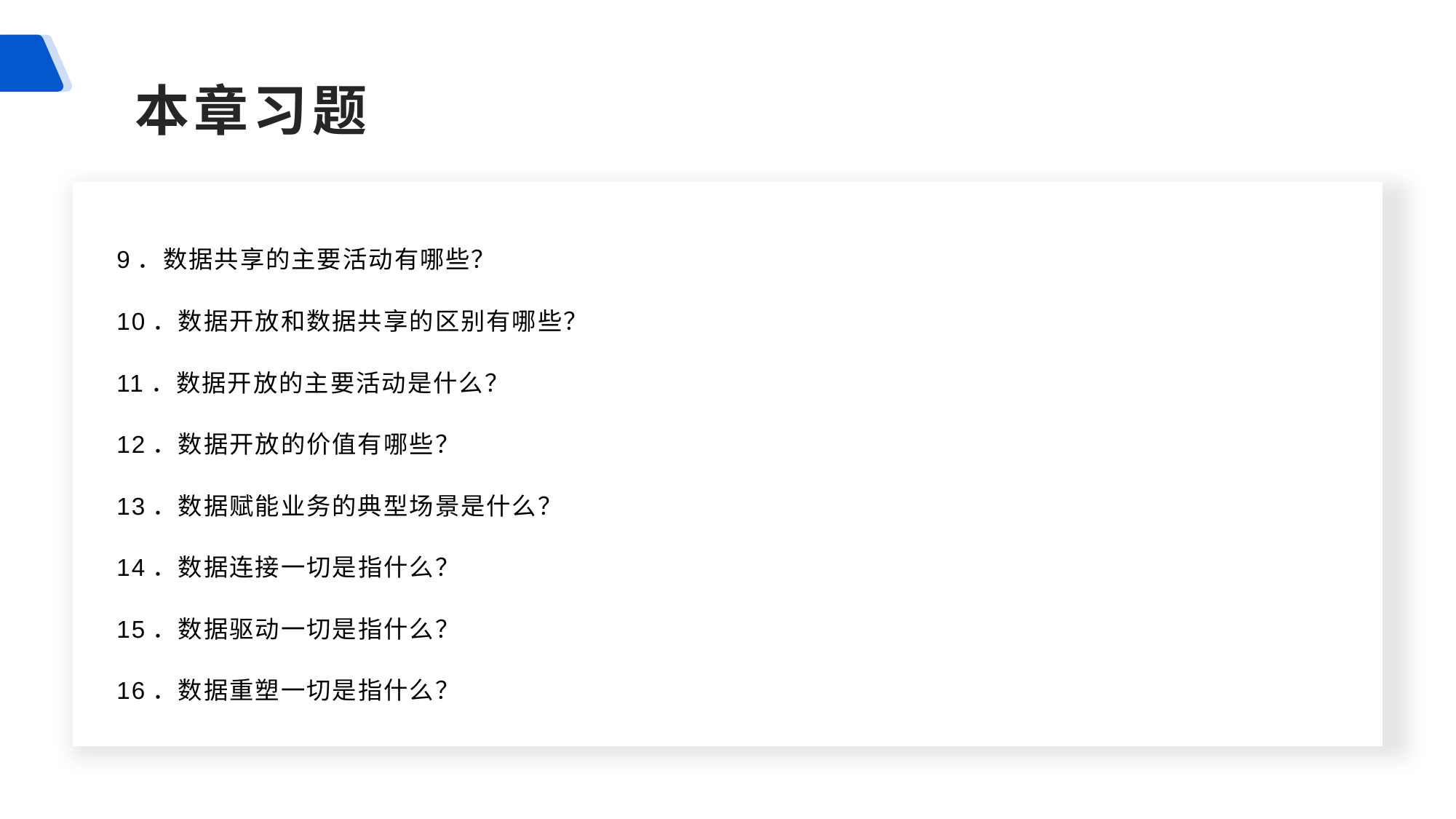

本章习题
9．数据共享的主要活动有哪些？
10．数据开放和数据共享的区别有哪些？
11．数据开放的主要活动是什么？
12．数据开放的价值有哪些？
13．数据赋能业务的典型场景是什么？
14．数据连接一切是指什么？
15．数据驱动一切是指什么？
16．数据重塑一切是指什么？